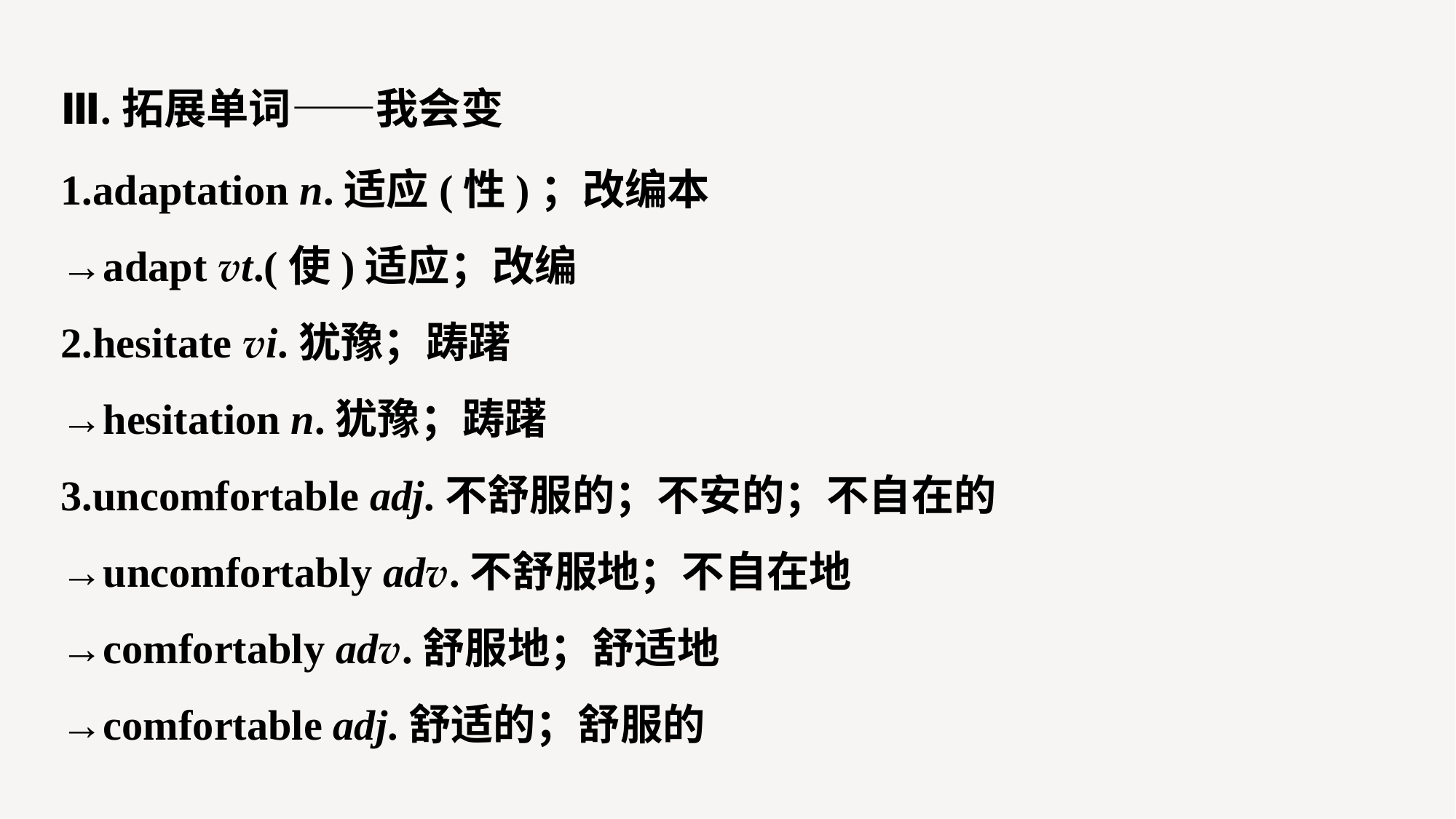

Ⅲ.拓展单词——我会变
1.adaptation n.适应(性)；改编本
→adapt vt.(使)适应；改编
2.hesitate vi.犹豫；踌躇
→hesitation n.犹豫；踌躇
3.uncomfortable adj.不舒服的；不安的；不自在的
→uncomfortably adv.不舒服地；不自在地
→comfortably adv.舒服地；舒适地
→comfortable adj.舒适的；舒服的